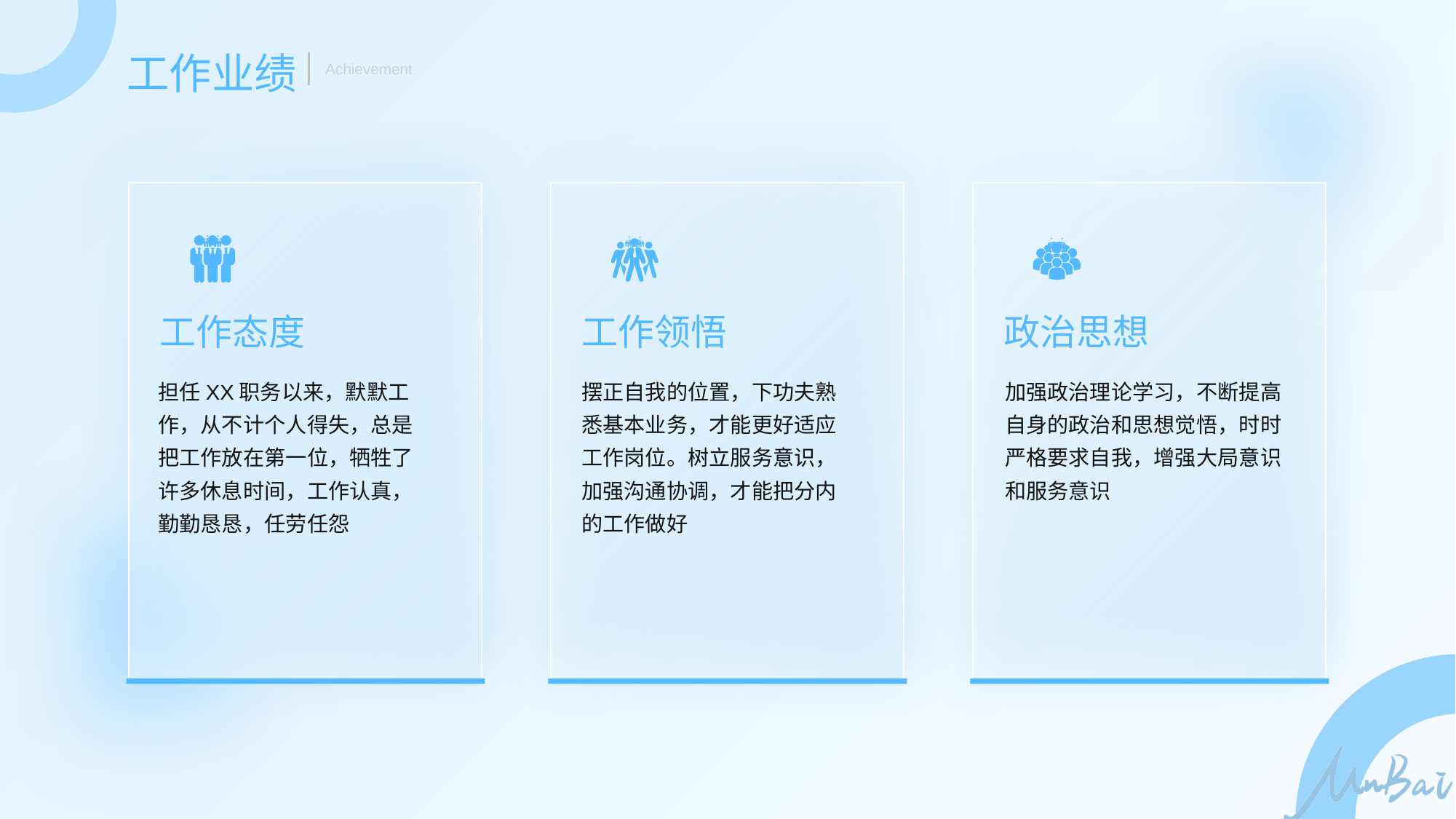

工作业绩
Achievement

工作态度
工作领悟
政治思想
担任XX职务以来，默默工作，从不计个人得失，总是把工作放在第一位，牺牲了许多休息时间，工作认真，勤勤恳恳，任劳任怨
摆正自我的位置，下功夫熟悉基本业务，才能更好适应工作岗位。树立服务意识，加强沟通协调，才能把分内的工作做好
加强政治理论学习，不断提高自身的政治和思想觉悟，时时严格要求自我，增强大局意识和服务意识